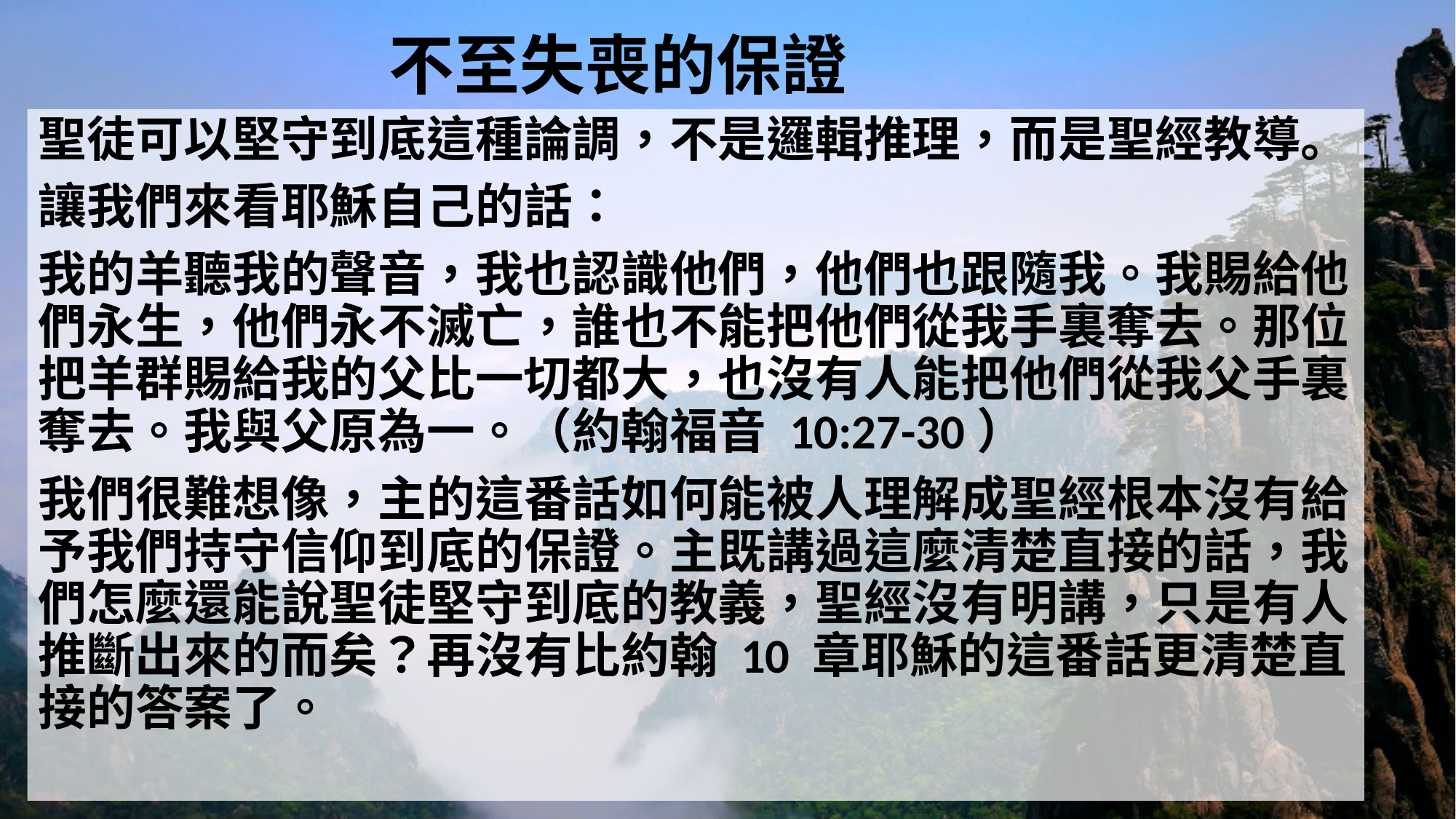

# 不至失喪的保證
聖徒可以堅守到底這種論調，不是邏輯推理，而是聖經教導。
讓我們來看耶穌自己的話：
我的羊聽我的聲音，我也認識他們，他們也跟隨我。我賜給他們永生，他們永不滅亡，誰也不能把他們從我手裏奪去。那位把羊群賜給我的父比一切都大，也沒有人能把他們從我父手裏奪去。我與父原為一。（約翰福音 10:27-30）
我們很難想像，主的這番話如何能被人理解成聖經根本沒有給予我們持守信仰到底的保證。主既講過這麼清楚直接的話，我們怎麼還能說聖徒堅守到底的教義，聖經沒有明講，只是有人推斷出來的而矣？再沒有比約翰 10 章耶穌的這番話更清楚直接的答案了。